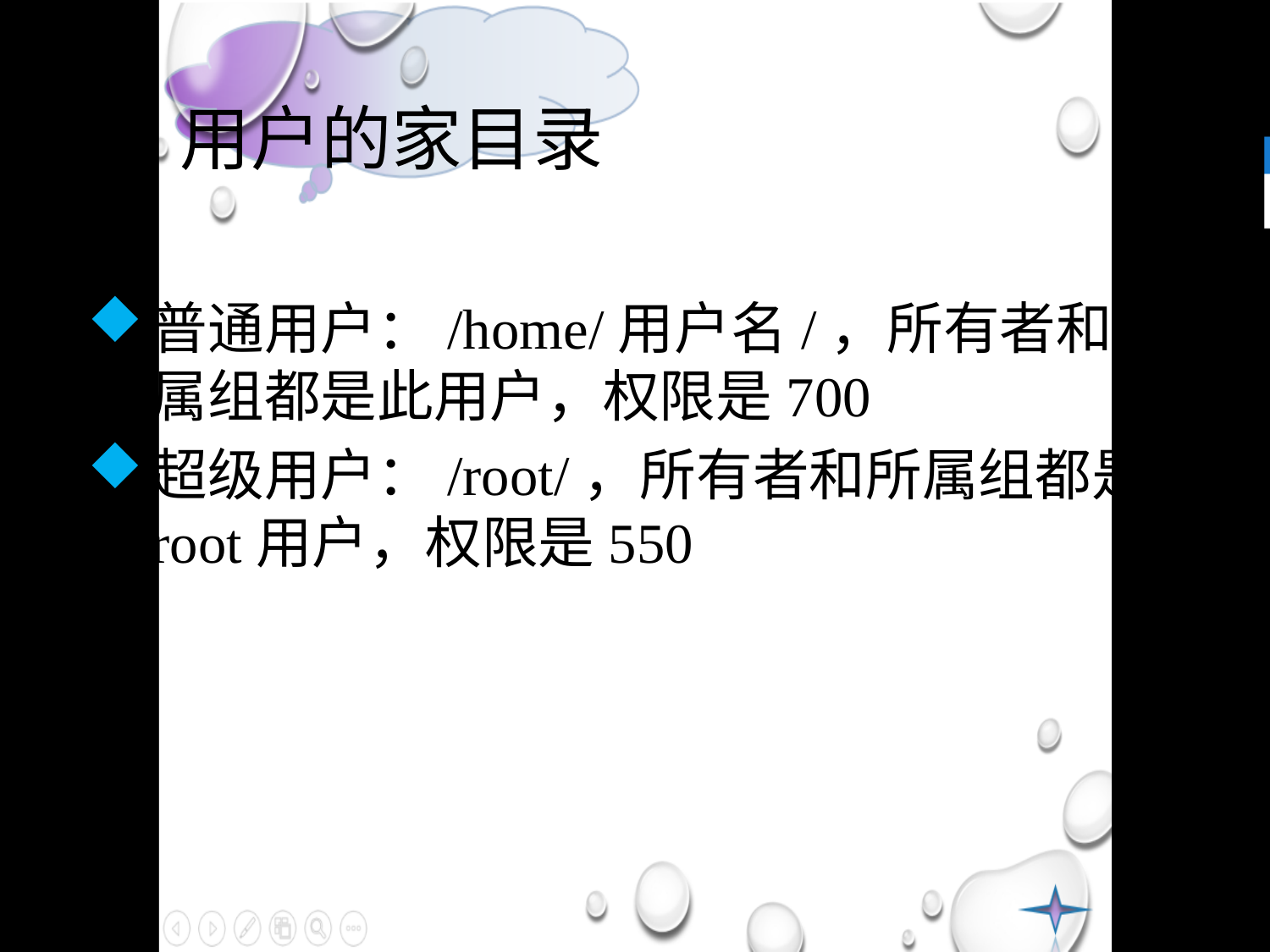

# 1、用户的家目录
普通用户：/home/用户名/，所有者和所属组都是此用户，权限是700
超级用户：/root/，所有者和所属组都是root用户，权限是550